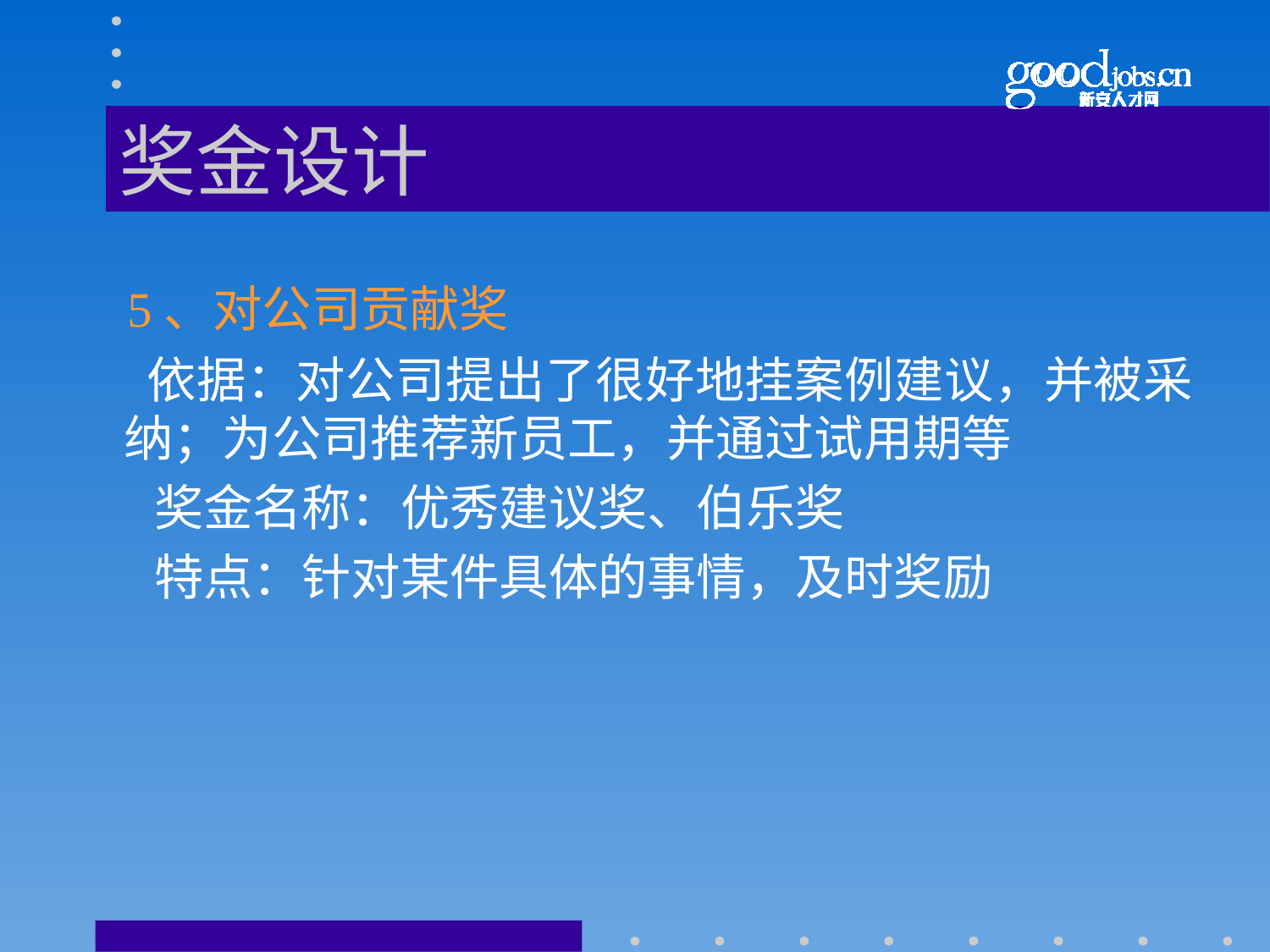

# 奖金设计
    5、对公司贡献奖
     依据：对公司提出了很好地挂案例建议，并被采纳；为公司推荐新员工，并通过试用期等
      奖金名称：优秀建议奖、伯乐奖
      特点：针对某件具体的事情，及时奖励